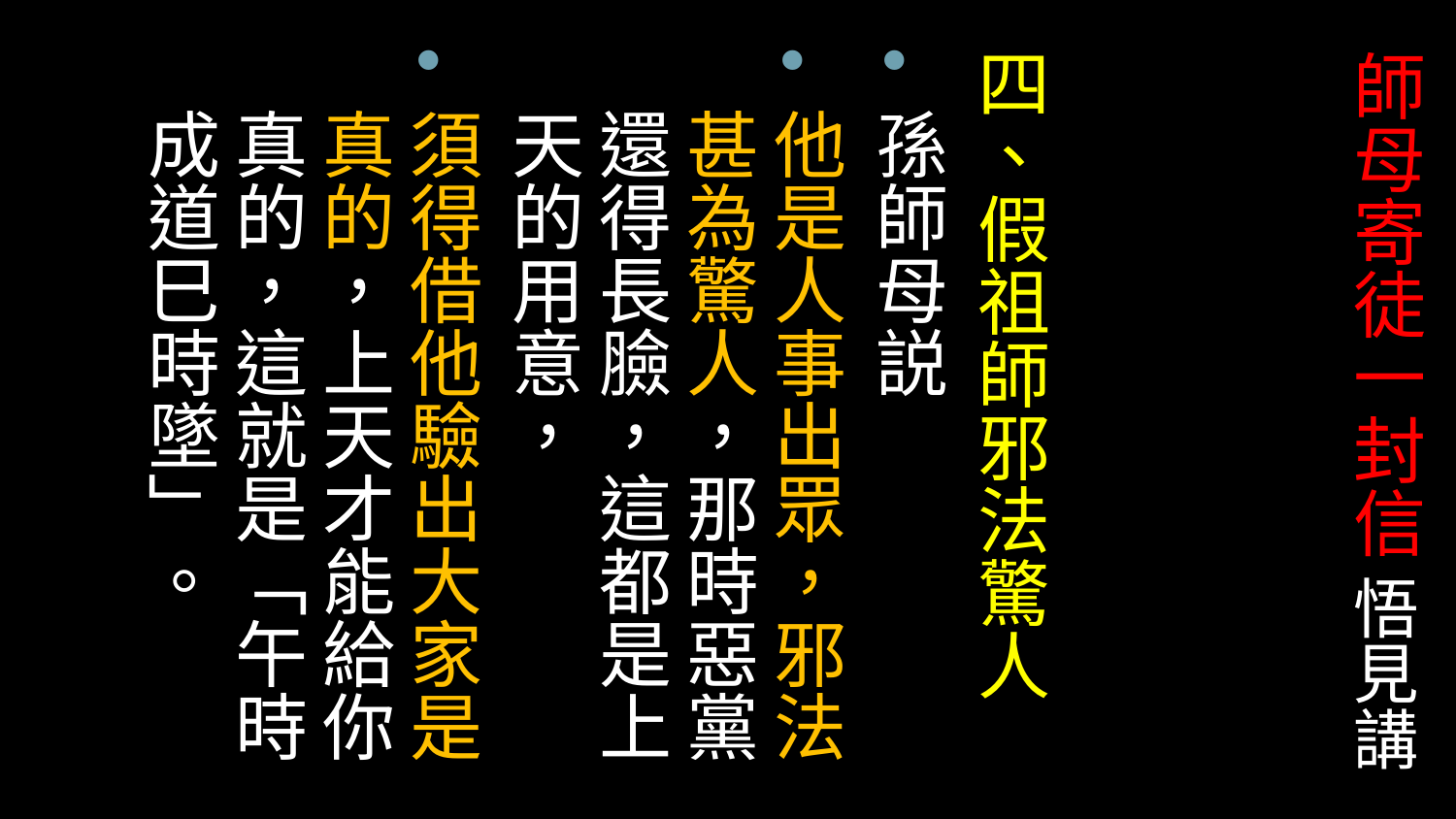

四、假祖師邪法驚人
孫師母説
他是人事出眾，邪法甚為驚人，那時惡黨還得長臉，這都是上天的用意，
須得借他驗出大家是真的，上天才能給你真的，這就是「午時成道巳時墜」。

# 師母寄徒一封信 悟見講